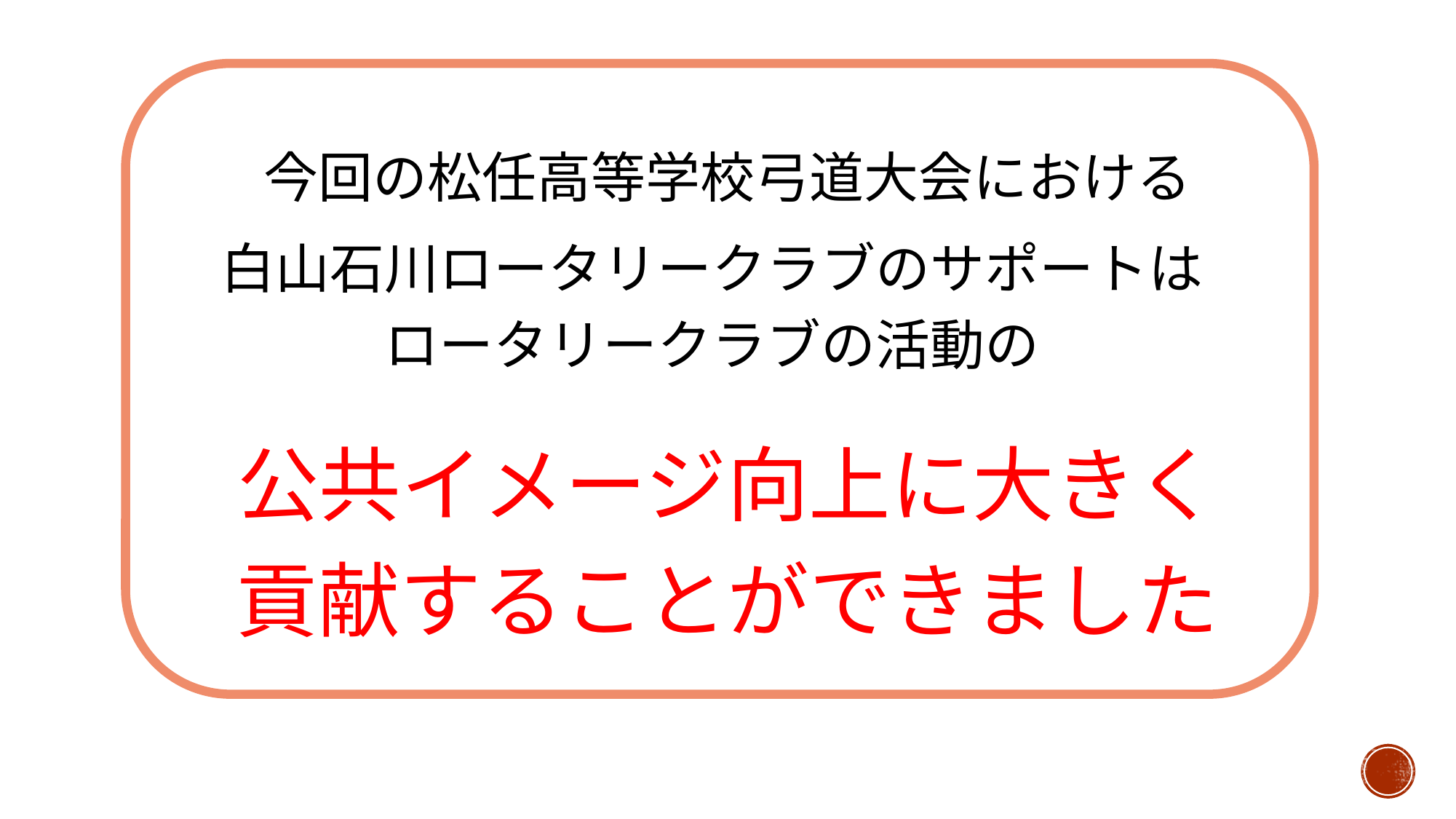

今回の松任高等学校弓道大会における
白山石川ロータリークラブのサポートは
ロータリークラブの活動の
公共イメージ向上に大きく
貢献することができました